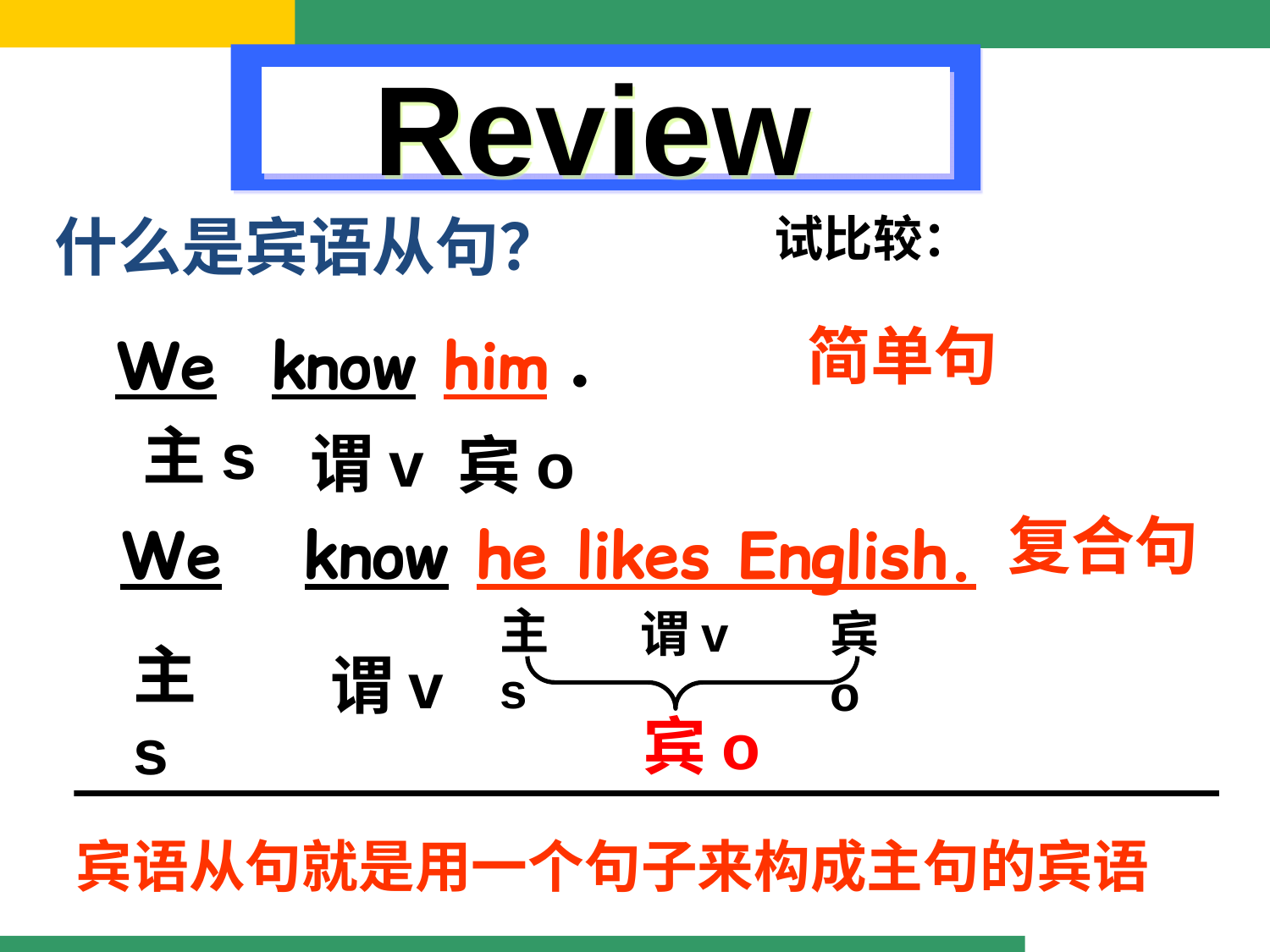

Review

什么是宾语从句？
试比较：
简单句
We  know him．
主s
谓v
宾o
复合句
We   know he likes English.
主s

谓v
宾o
主s
谓v
宾o

宾语从句就是用一个句子来构成主句的宾语